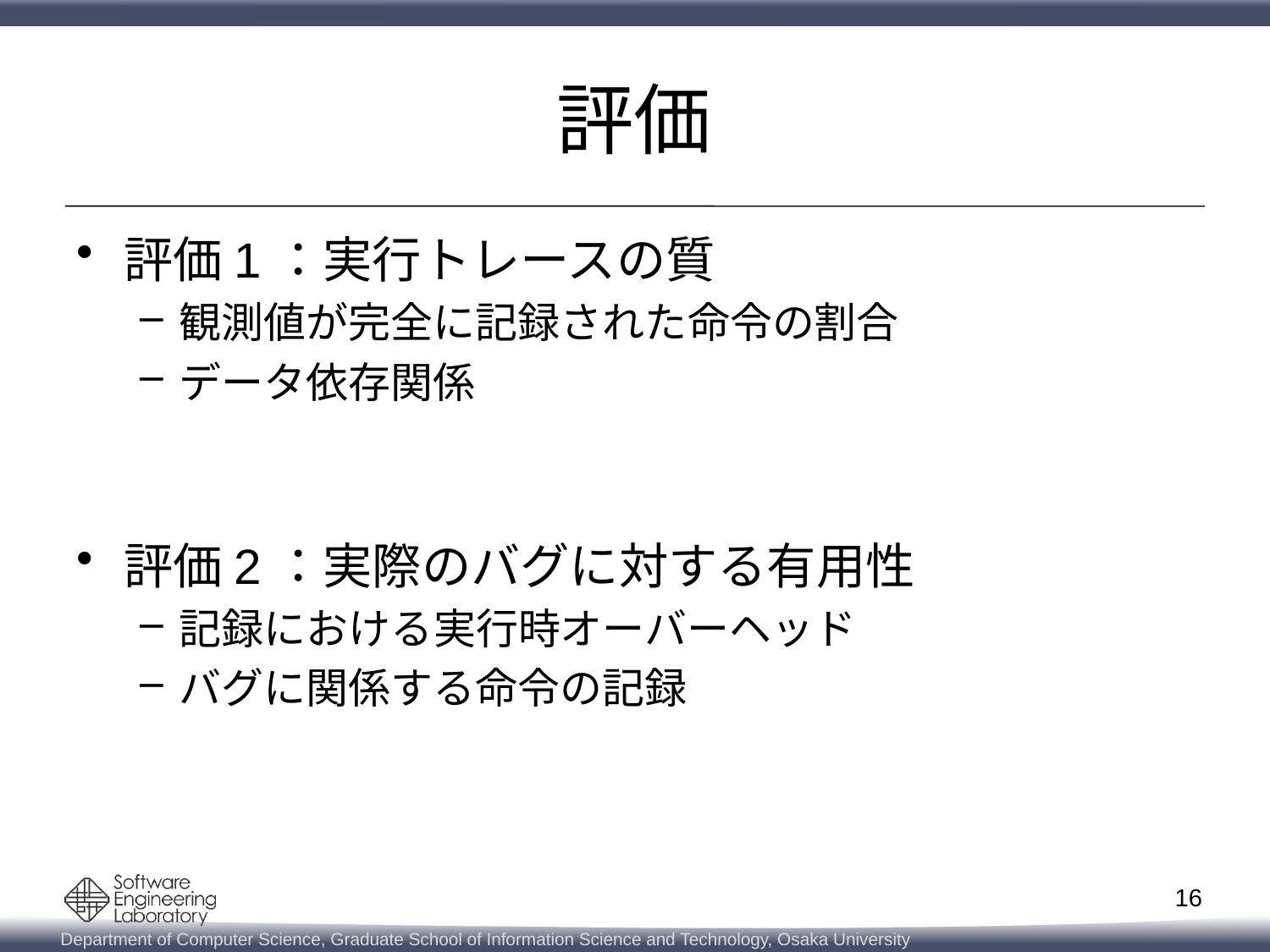

# 評価
評価1：実行トレースの質
観測値が完全に記録された命令の割合
データ依存関係

評価2：実際のバグに対する有用性
記録における実行時オーバーヘッド
バグに関係する命令の記録

16